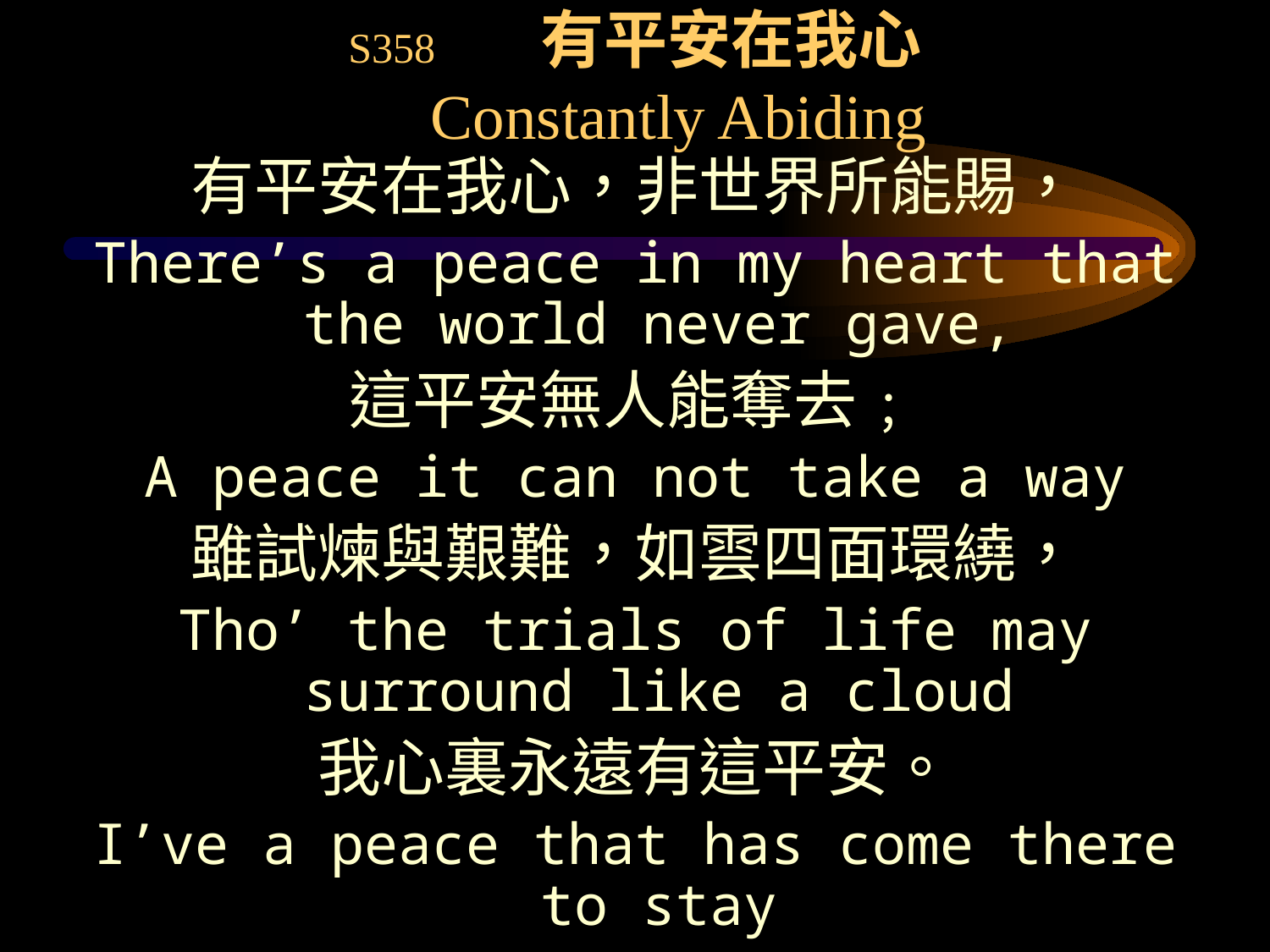

# S358         有平安在我心 Constantly Abiding
有平安在我心，非世界所能賜，
There’s a peace in my heart that the world never gave,
這平安無人能奪去﹔
A peace it can not take a way
雖試煉與艱難，如雲四面環繞，
Tho’ the trials of life may surround like a cloud
我心裏永遠有這平安。
I’ve a peace that has come there to stay